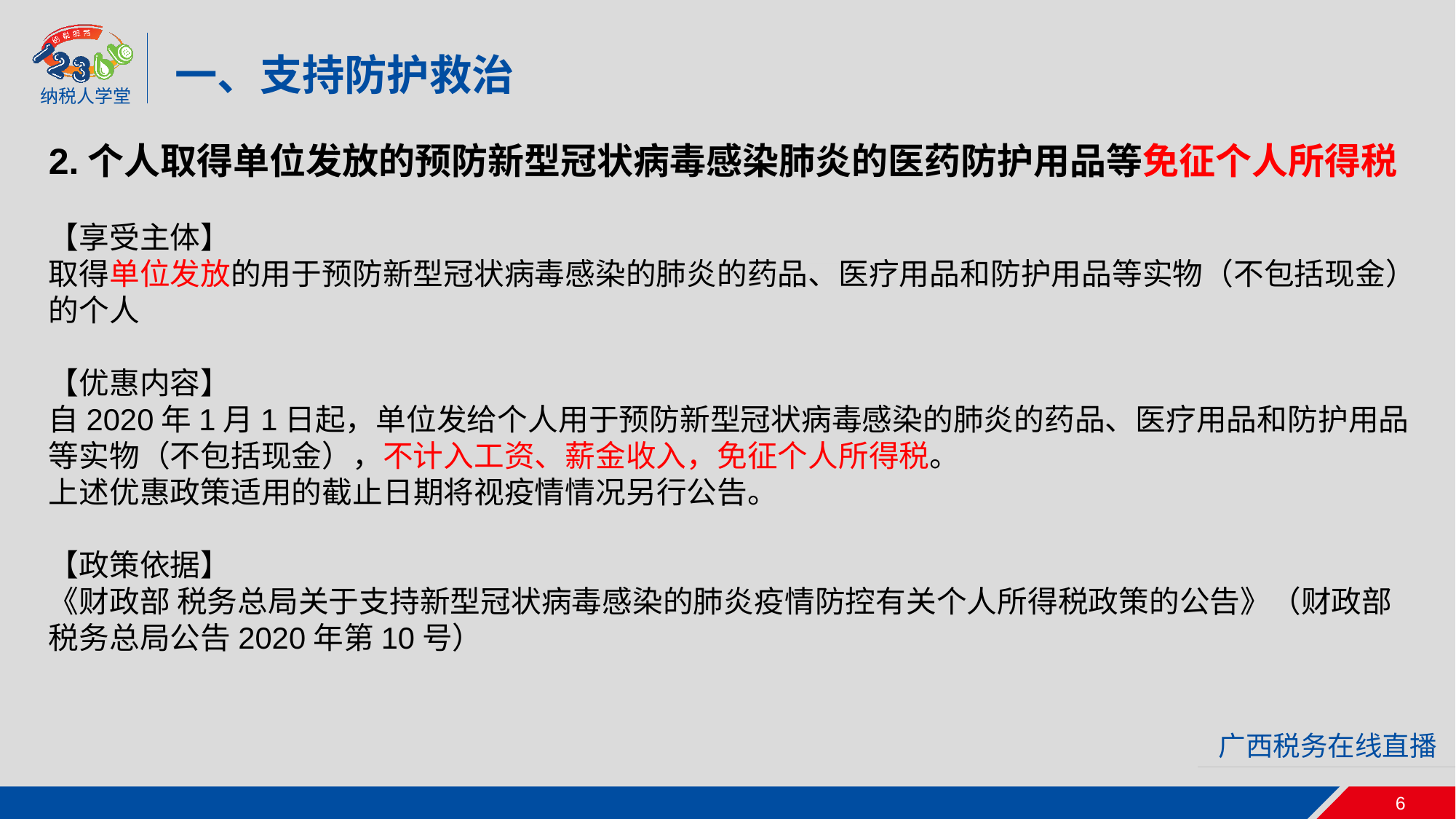

一、支持防护救治
2.个人取得单位发放的预防新型冠状病毒感染肺炎的医药防护用品等免征个人所得税

【享受主体】
取得单位发放的用于预防新型冠状病毒感染的肺炎的药品、医疗用品和防护用品等实物（不包括现金）的个人

【优惠内容】
自2020年1月1日起，单位发给个人用于预防新型冠状病毒感染的肺炎的药品、医疗用品和防护用品等实物（不包括现金），不计入工资、薪金收入，免征个人所得税。
上述优惠政策适用的截止日期将视疫情情况另行公告。

【政策依据】
《财政部 税务总局关于支持新型冠状病毒感染的肺炎疫情防控有关个人所得税政策的公告》（财政部 税务总局公告2020年第10号）